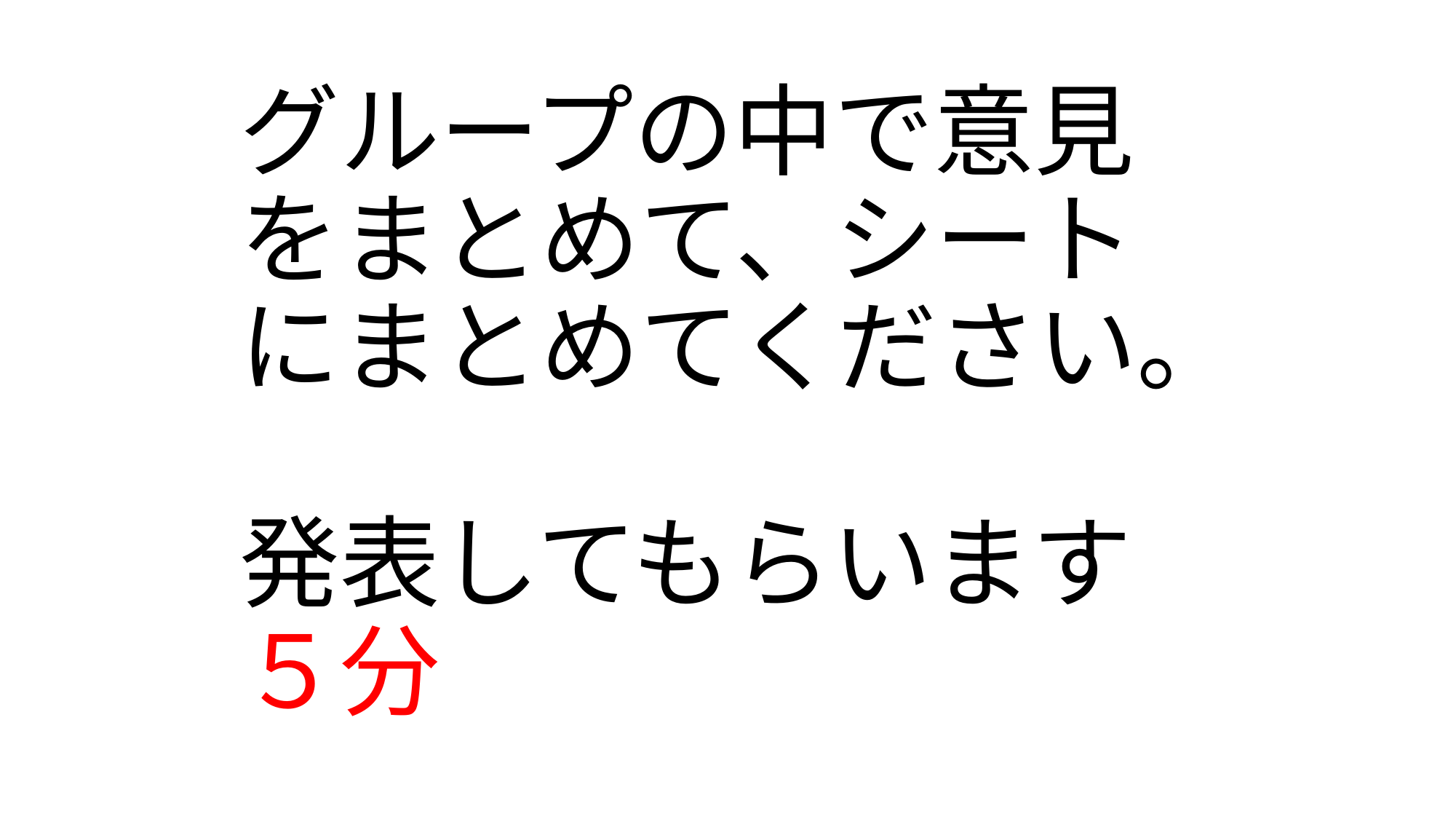

# グループの中で意見をまとめて、シートにまとめてください。 発表してもらいます ５分